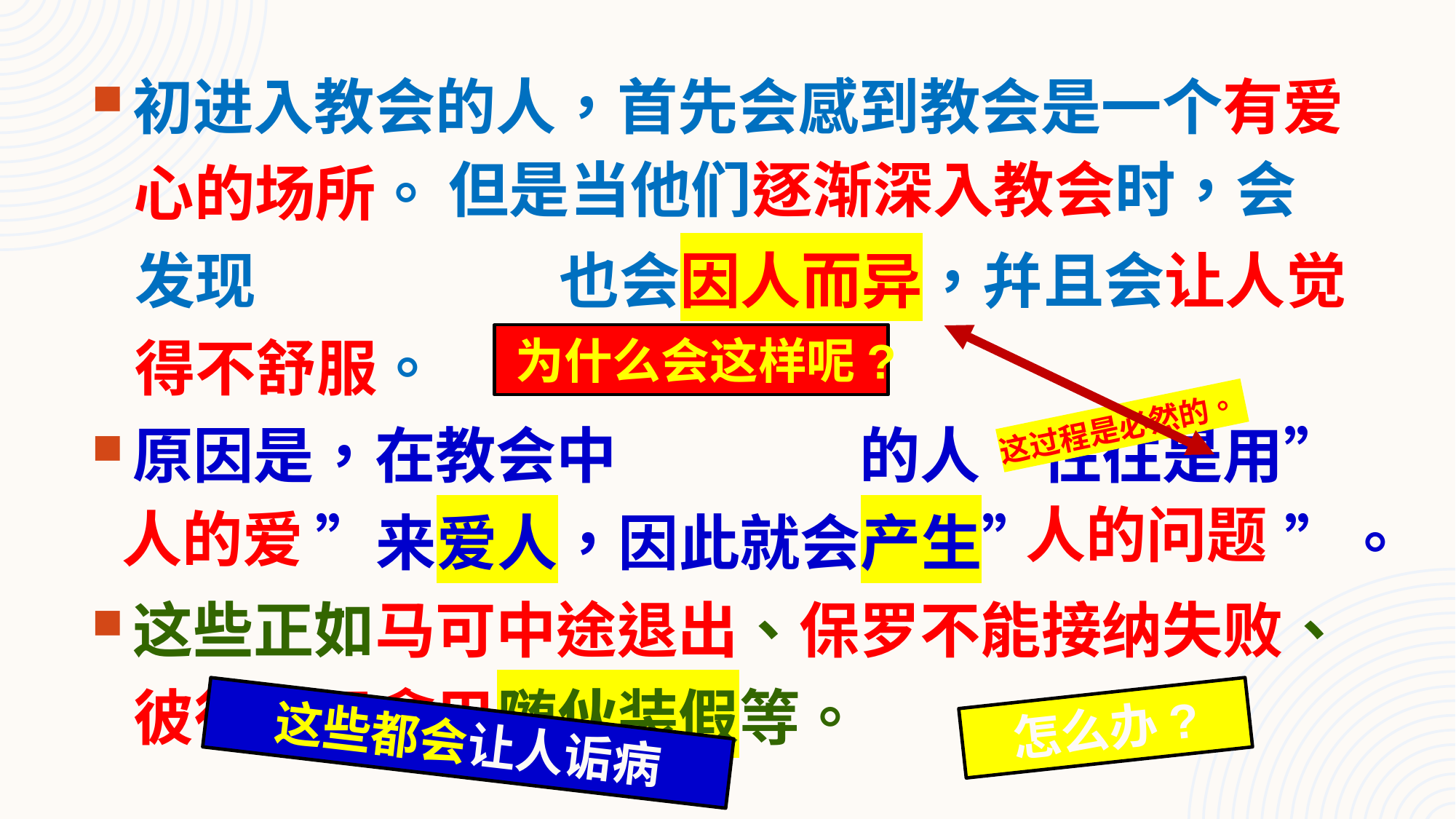

约21:15 他们吃完了早饭，耶稣对西门彼得说：约翰（在太16：17称约拿）的儿子西门，你爱αγάπη我比这些更深吗？彼得说：主啊，是的，你知道我爱φίλεο你。耶稣对他说：你喂养我的小羊。When they had finished eating, Jesus said to Simon Peter, "Simon son of John, do you truly love me more than these?" "Yes, Lord," he said, "you know that I love you." Jesus said, "Feed my lambs."
初进入教会的人，首先会感到教会是一个有爱
心的场所。
发现他们的爱心也会因人而异，幷且会让人觉
得不舒服。
原因是，在教会中付出爱心的人，往往是用”
　　　”来爱人，因此就会产生”　　　　”。
这些正如马可中途退出、保罗不能接纳失败、
彼得和巴拿巴随伙装假等。
但是当他们逐渐深入教会时，会
为什么会这样呢?
这过程是必然的。
人的问题
人的爱
怎么办?
这些都会让人诟病